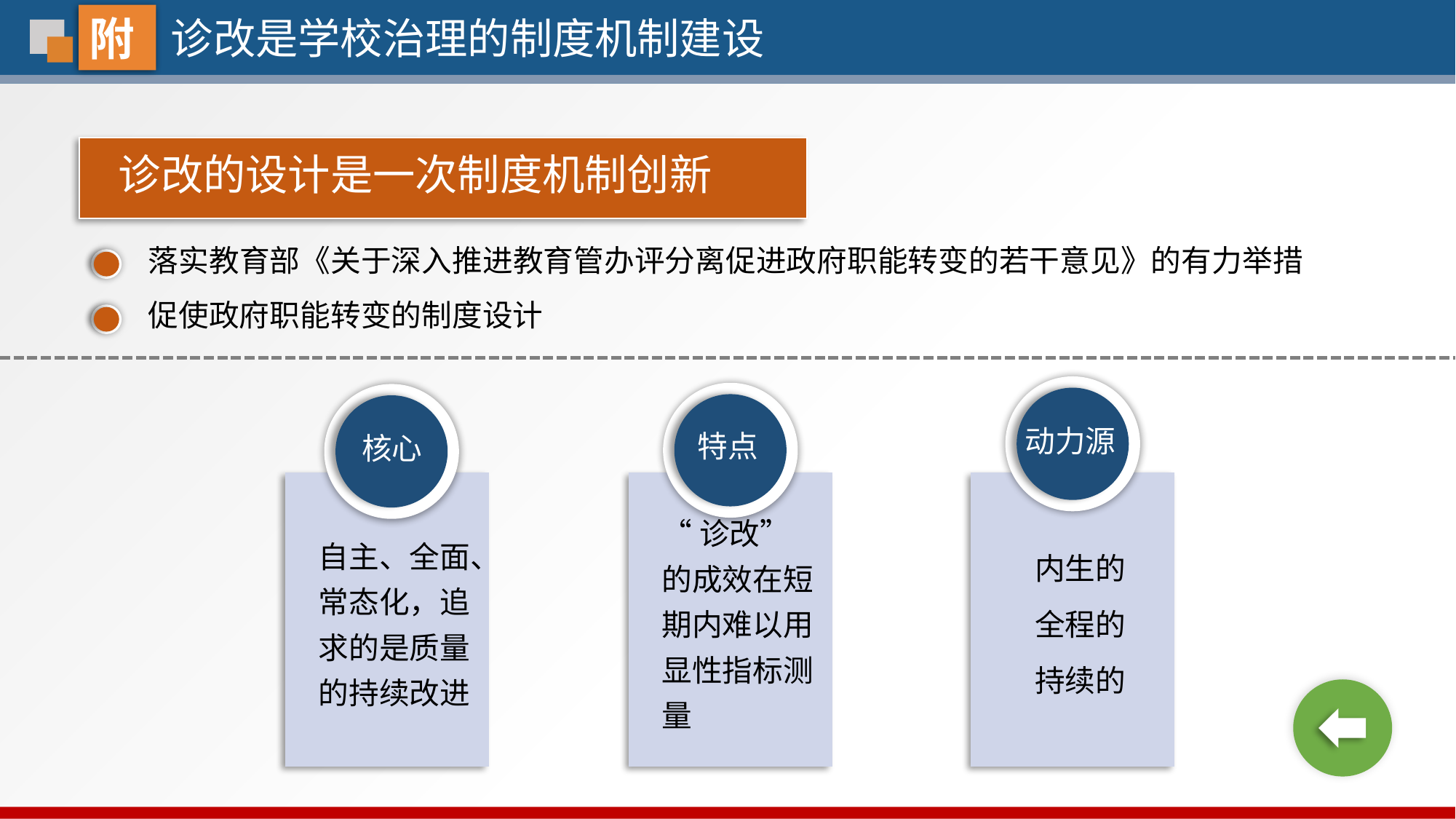

附
诊改是学校治理的制度机制建设

诊改的设计是一次制度机制创新
落实教育部《关于深入推进教育管办评分离促进政府职能转变的若干意见》的有力举措

促使政府职能转变的制度设计

动力源

特点

核心
自主、全面、常态化，追求的是质量的持续改进
“诊改”的成效在短期内难以用显性指标测量
内生的
全程的
持续的